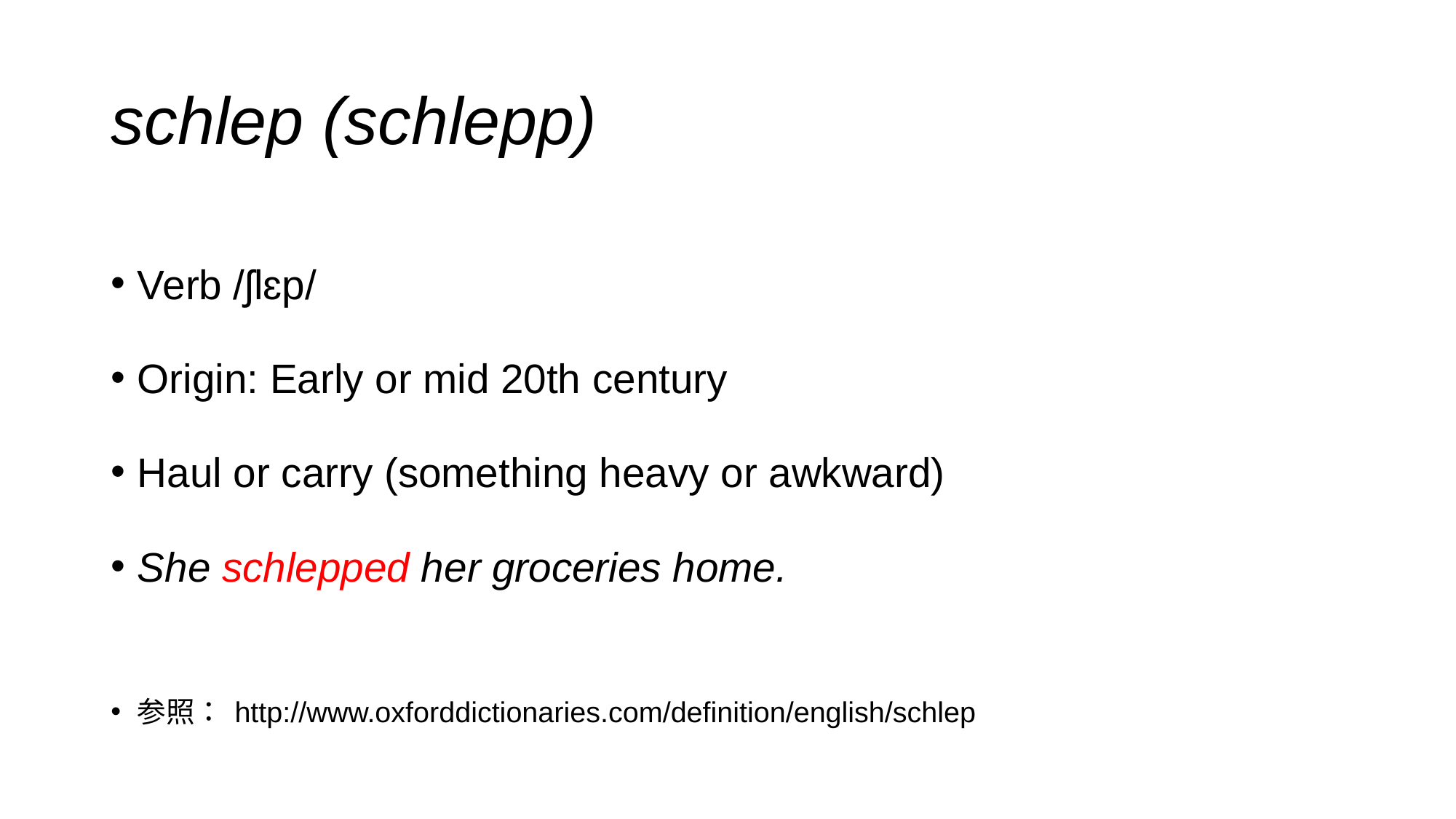

# schlep (schlepp)
Verb /ʃlɛp/
Origin: Early or mid 20th century
Haul or carry (something heavy or awkward)
She schlepped her groceries home.

参照： http://www.oxforddictionaries.com/definition/english/schlep